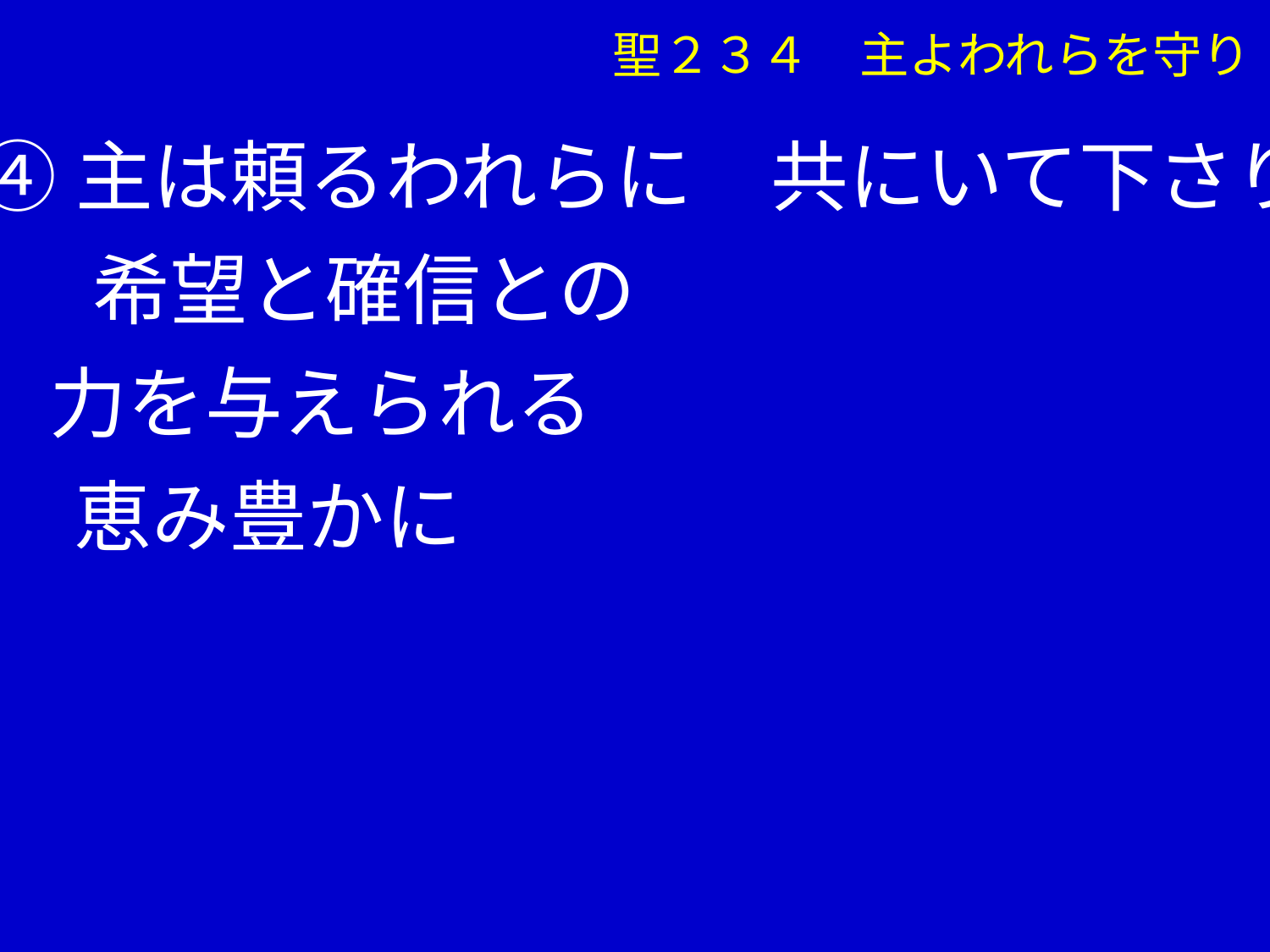

聖２３４　主よわれらを守り
④主は頼るわれらに　共にいて下さり
 　希望と確信との
   力を与えられる
　 恵み豊かに